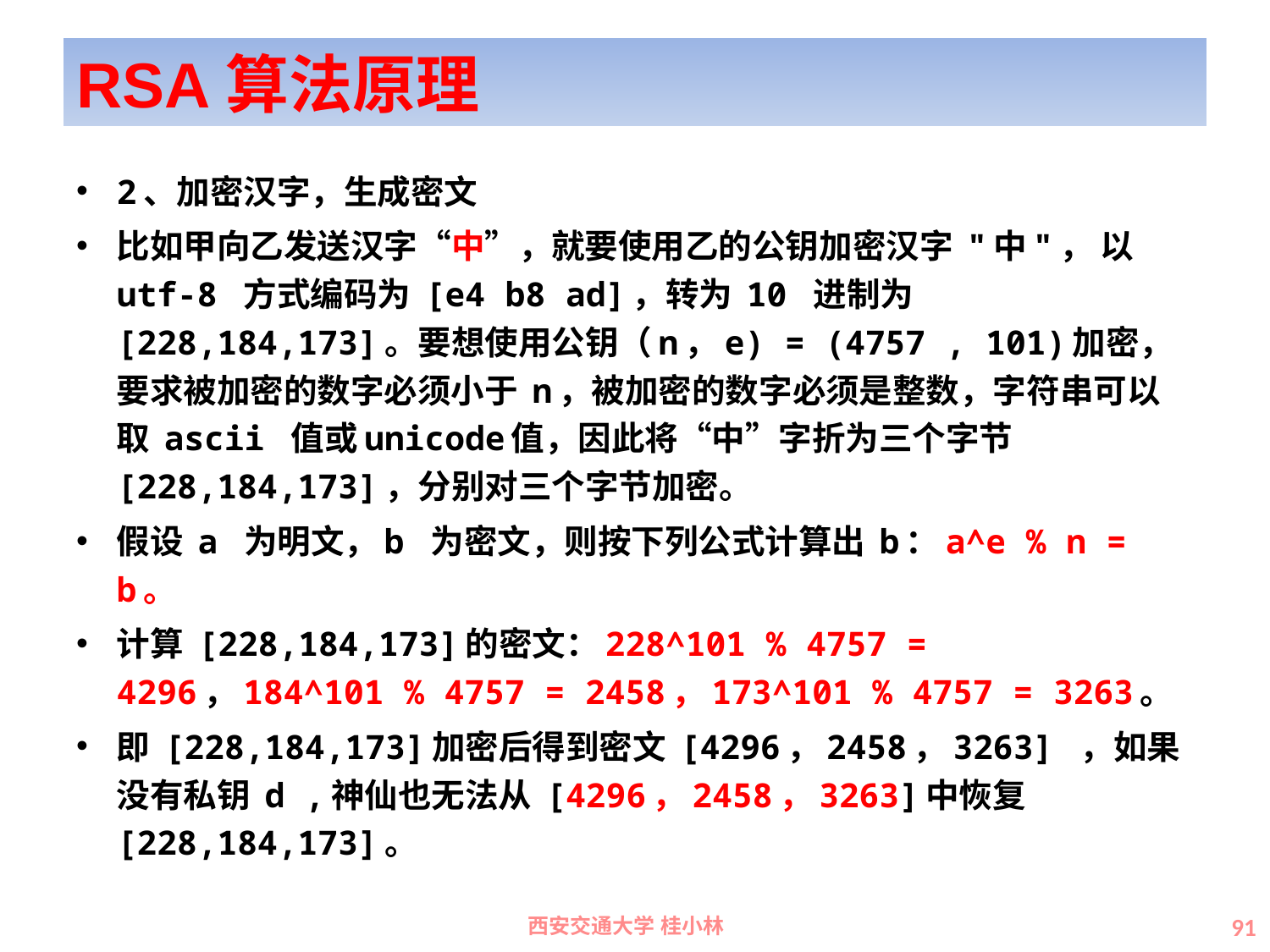

# RSA算法原理
2、加密汉字，生成密文
比如甲向乙发送汉字“中”，就要使用乙的公钥加密汉字 "中"， 以 utf-8 方式编码为 [e4 b8 ad]，转为 10 进制为 [228,184,173]。要想使用公钥（n，e) = (4757 , 101)加密，要求被加密的数字必须小于 n，被加密的数字必须是整数，字符串可以取 ascii 值或unicode值，因此将“中”字折为三个字节 [228,184,173]，分别对三个字节加密。
假设 a 为明文，b 为密文，则按下列公式计算出 b：a^e % n = b。
计算 [228,184,173]的密文：228^101 % 4757 = 4296，184^101 % 4757 = 2458，173^101 % 4757 = 3263。
即 [228,184,173]加密后得到密文 [4296，2458，3263] ，如果没有私钥 d ,神仙也无法从 [4296，2458，3263]中恢复 [228,184,173]。
西安交通大学 桂小林
91